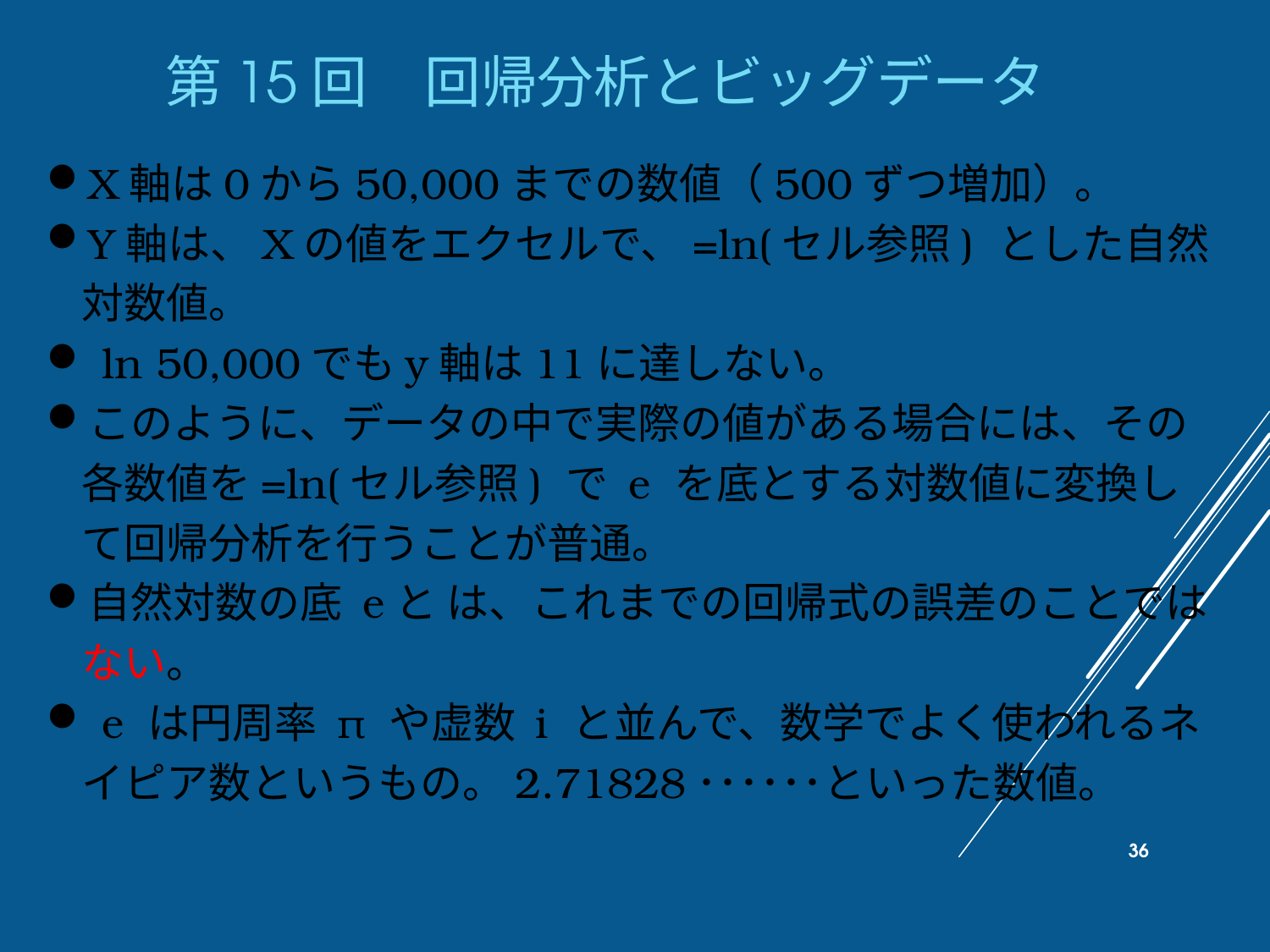

第15回　回帰分析とビッグデータ
X軸は0から50,000までの数値（500ずつ増加）。
Y軸は、Xの値をエクセルで、=ln(セル参照) とした自然対数値。
 ln 50,000でもy軸は11に達しない。
このように、データの中で実際の値がある場合には、その各数値を=ln(セル参照) で e を底とする対数値に変換して回帰分析を行うことが普通。
自然対数の底 eと は、これまでの回帰式の誤差のことではない。
 e は円周率 π や虚数 i と並んで、数学でよく使われるネイピア数というもの。2.71828･･････といった数値。
36